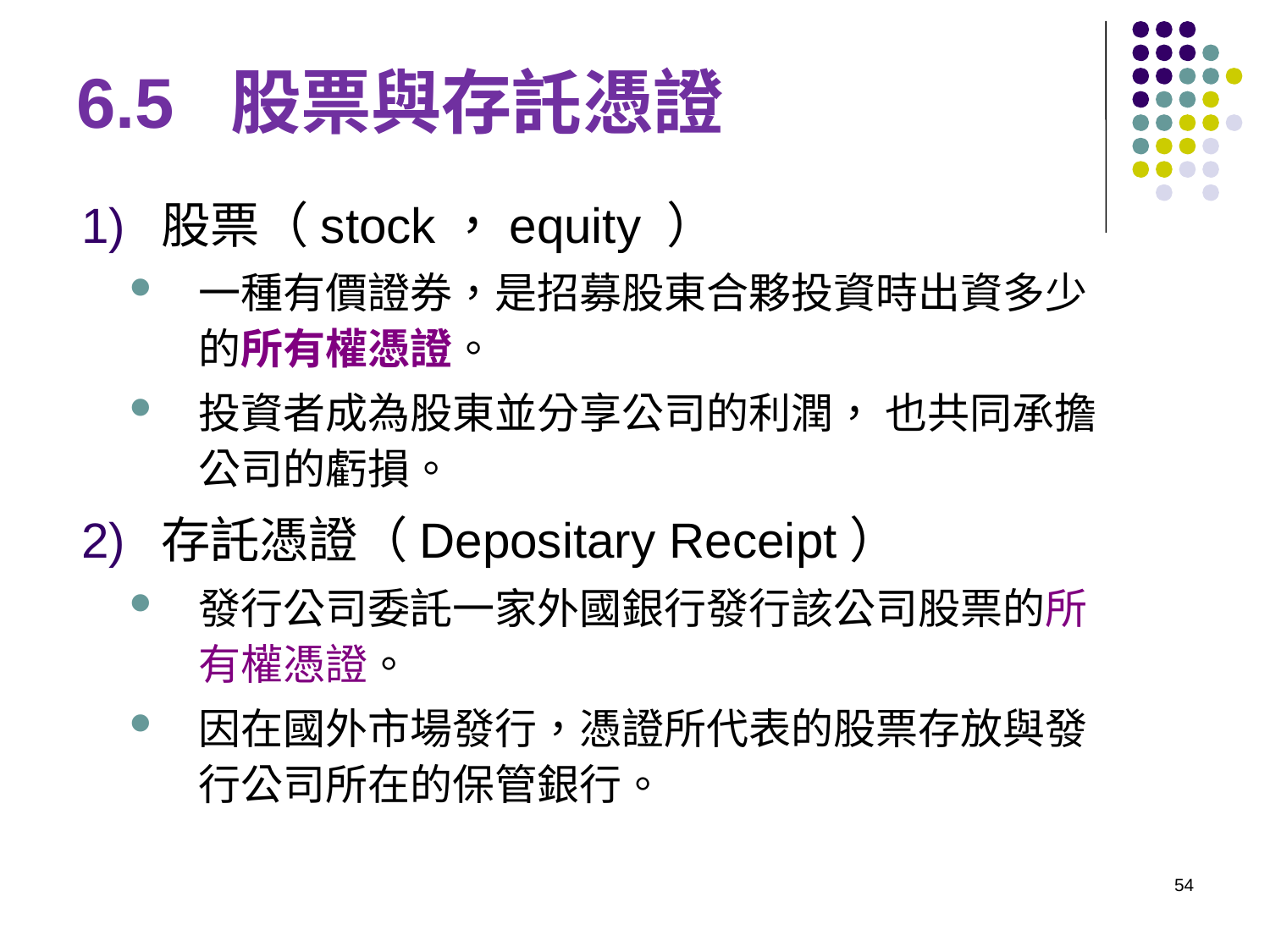

# 6.5  股票與存託憑證
股票（stock，equity ）
一種有價證券，是招募股東合夥投資時出資多少的所有權憑證。
投資者成為股東並分享公司的利潤， 也共同承擔公司的虧損。
存託憑證（Depositary Receipt）
發行公司委託一家外國銀行發行該公司股票的所有權憑證。
因在國外市場發行，憑證所代表的股票存放與發行公司所在的保管銀行。
54